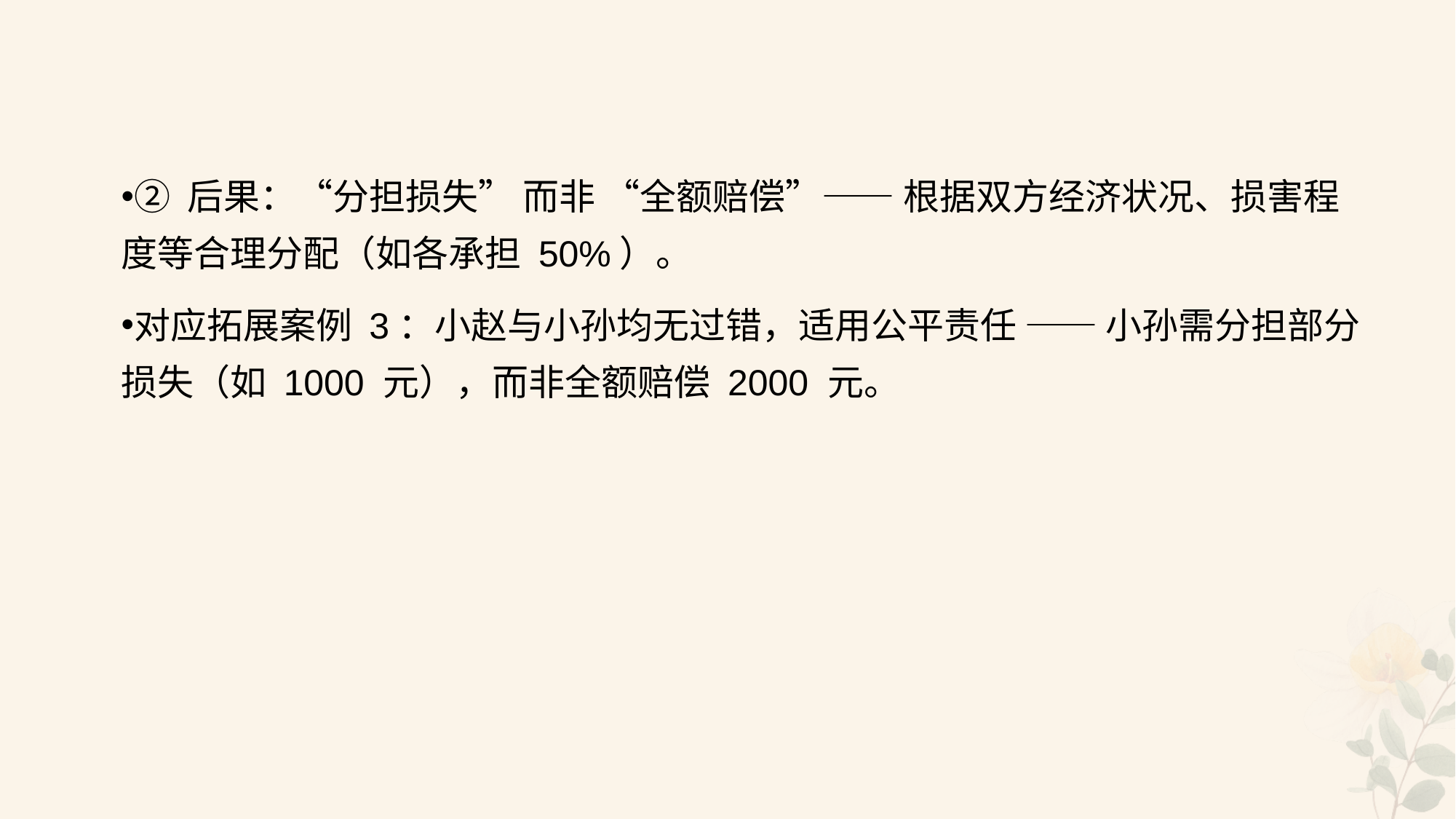

#
② 后果：“分担损失” 而非 “全额赔偿”—— 根据双方经济状况、损害程度等合理分配（如各承担 50%）。
对应拓展案例 3：小赵与小孙均无过错，适用公平责任 —— 小孙需分担部分损失（如 1000 元），而非全额赔偿 2000 元。